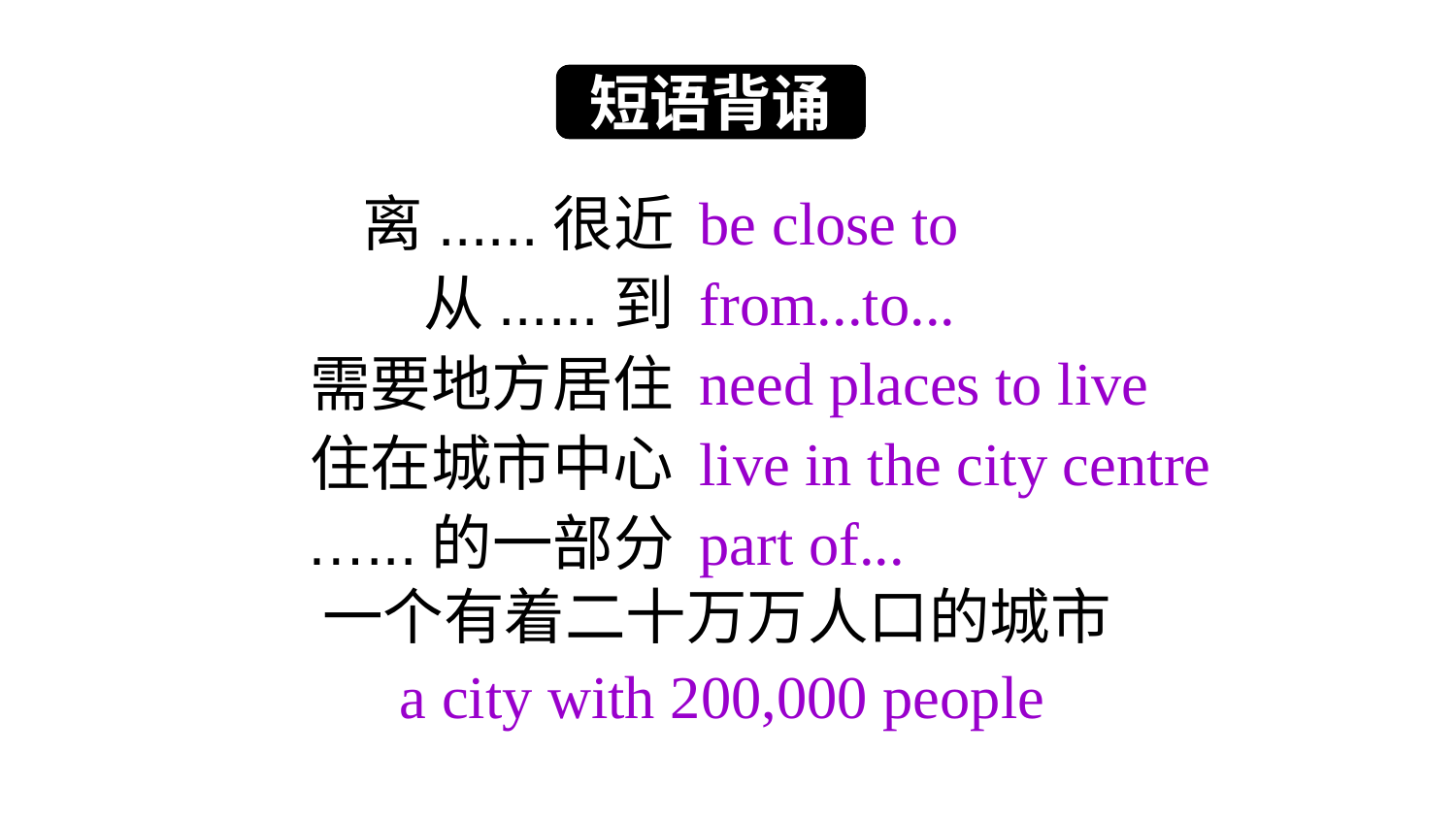

短语背诵
                          be close to
                          from...to...
                          need places to live
                          live in the city centre
                          part of...
离......很近
从......到
需要地方居住
住在城市中心
…...的一部分
一个有着二十万万人口的城市
a city with 200,000 people